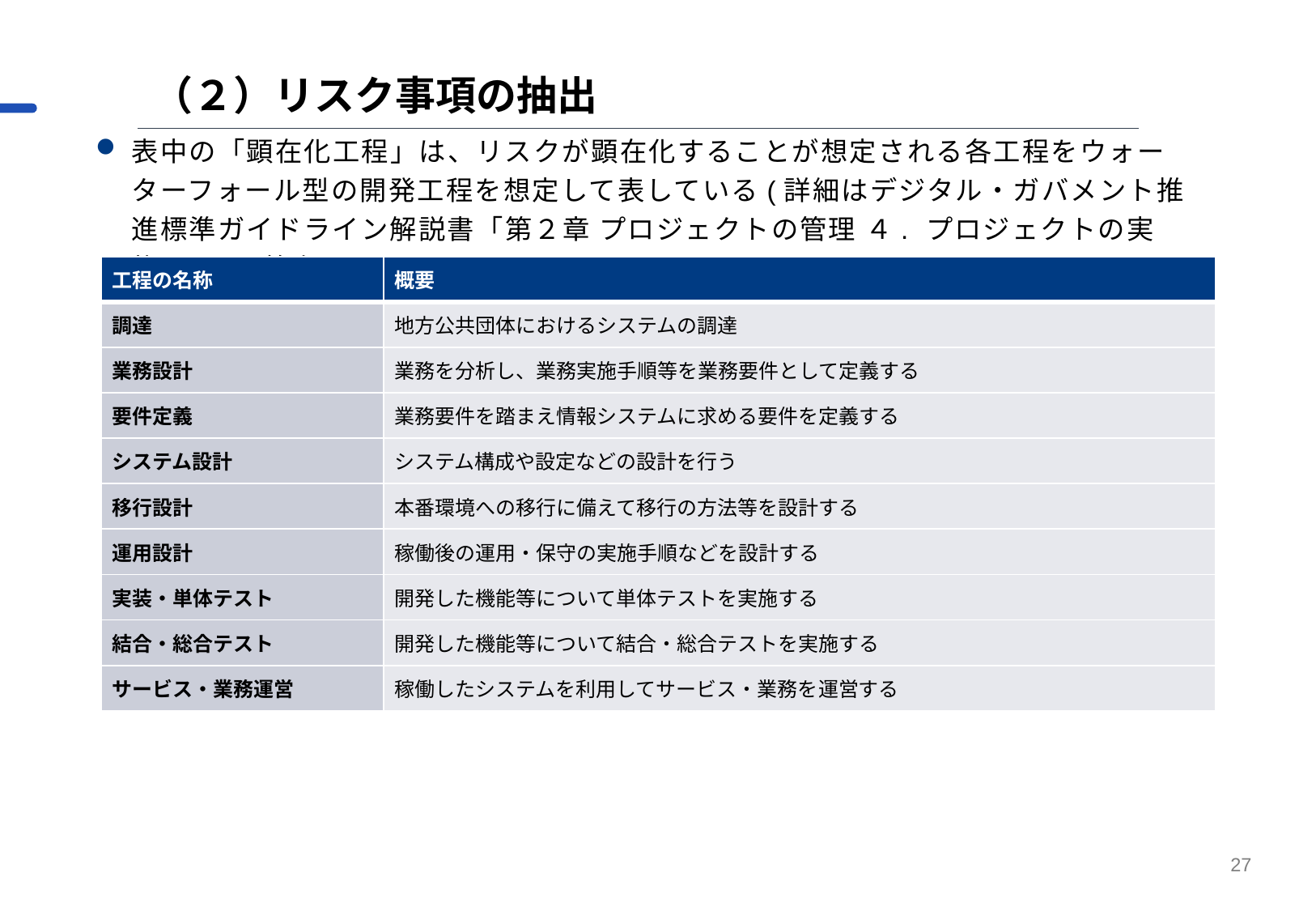

（２）リスク事項の抽出
表中の「顕在化工程」は、リスクが顕在化することが想定される各工程をウォーターフォール型の開発工程を想定して表している(詳細はデジタル・ガバメント推進標準ガイドライン解説書「第２章 プロジェクトの管理 ４. プロジェクトの実施」ｐ42等参照)。
| 工程の名称 | 概要 |
| --- | --- |
| 調達 | 地方公共団体におけるシステムの調達 |
| 業務設計 | 業務を分析し、業務実施手順等を業務要件として定義する |
| 要件定義 | 業務要件を踏まえ情報システムに求める要件を定義する |
| システム設計 | システム構成や設定などの設計を行う |
| 移行設計 | 本番環境への移行に備えて移行の方法等を設計する |
| 運用設計 | 稼働後の運用・保守の実施手順などを設計する |
| 実装・単体テスト | 開発した機能等について単体テストを実施する |
| 結合・総合テスト | 開発した機能等について結合・総合テストを実施する |
| サービス・業務運営 | 稼働したシステムを利用してサービス・業務を運営する |
27